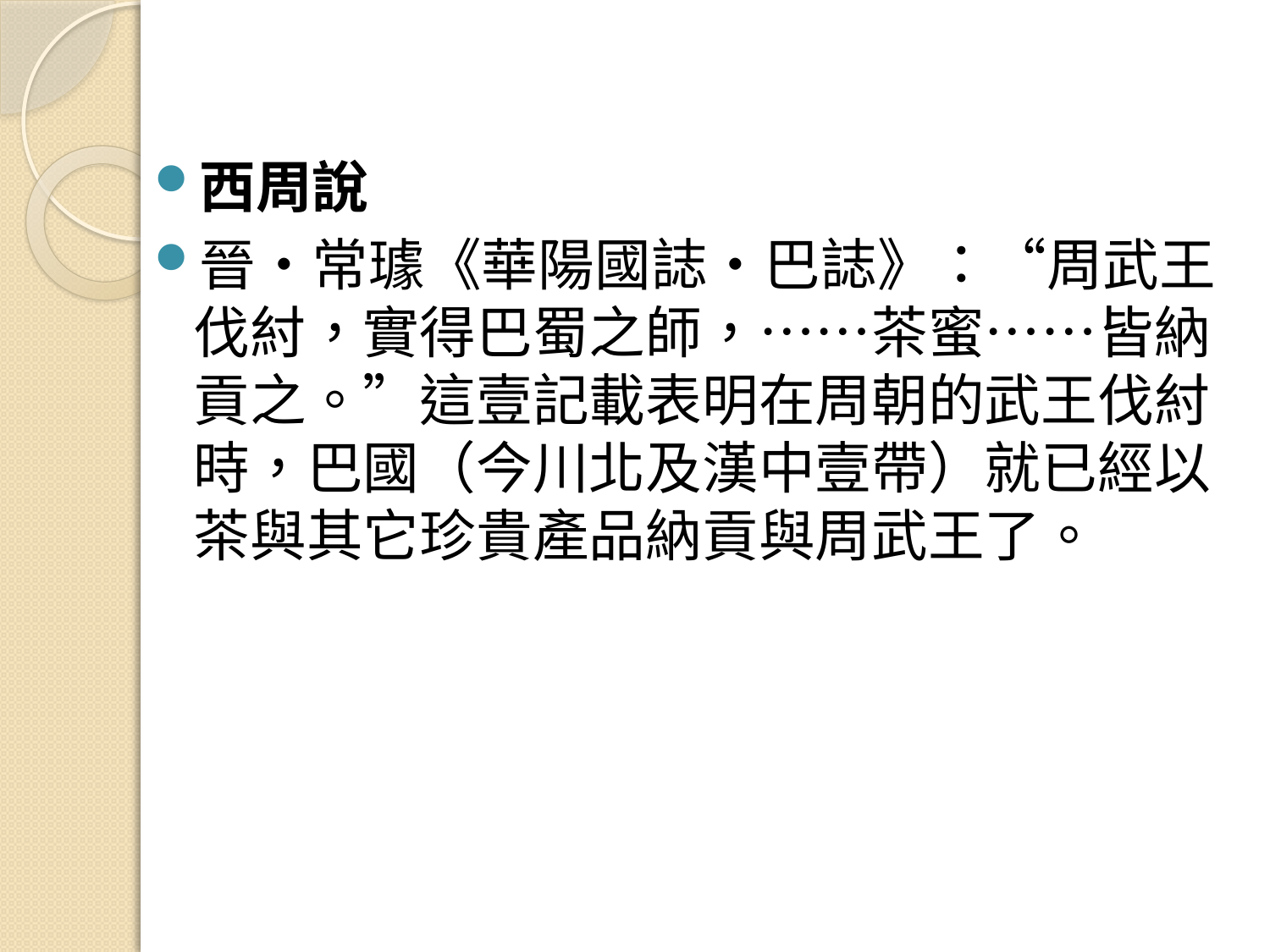

西周說
晉•常璩《華陽國誌•巴誌》：“周武王伐紂，實得巴蜀之師，……茶蜜……皆納貢之。”這壹記載表明在周朝的武王伐紂時，巴國（今川北及漢中壹帶）就已經以茶與其它珍貴產品納貢與周武王了。